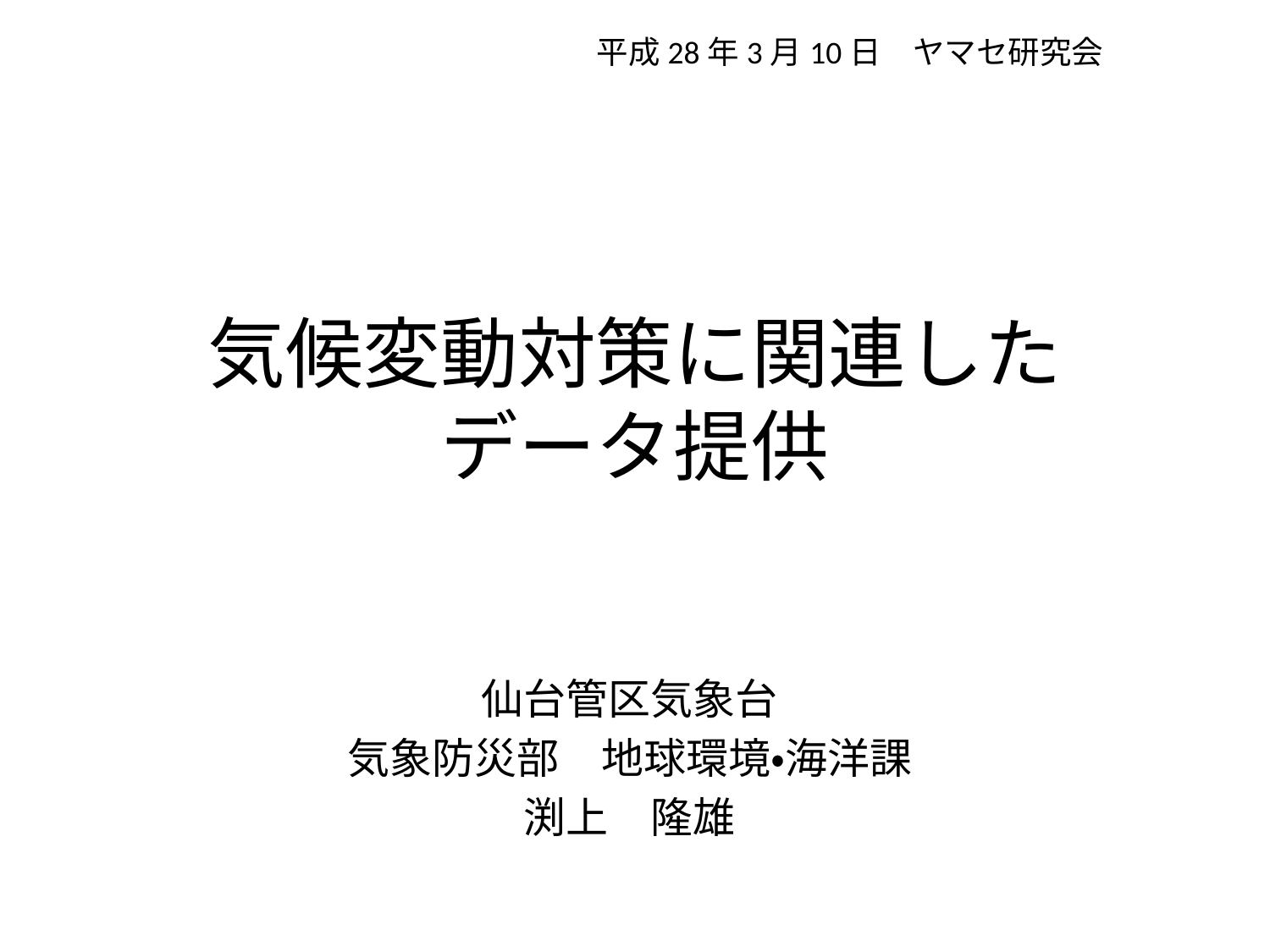

平成28年3月10日　ヤマセ研究会
# 気候変動対策に関連した データ提供
仙台管区気象台
気象防災部　地球環境・海洋課
渕上　隆雄